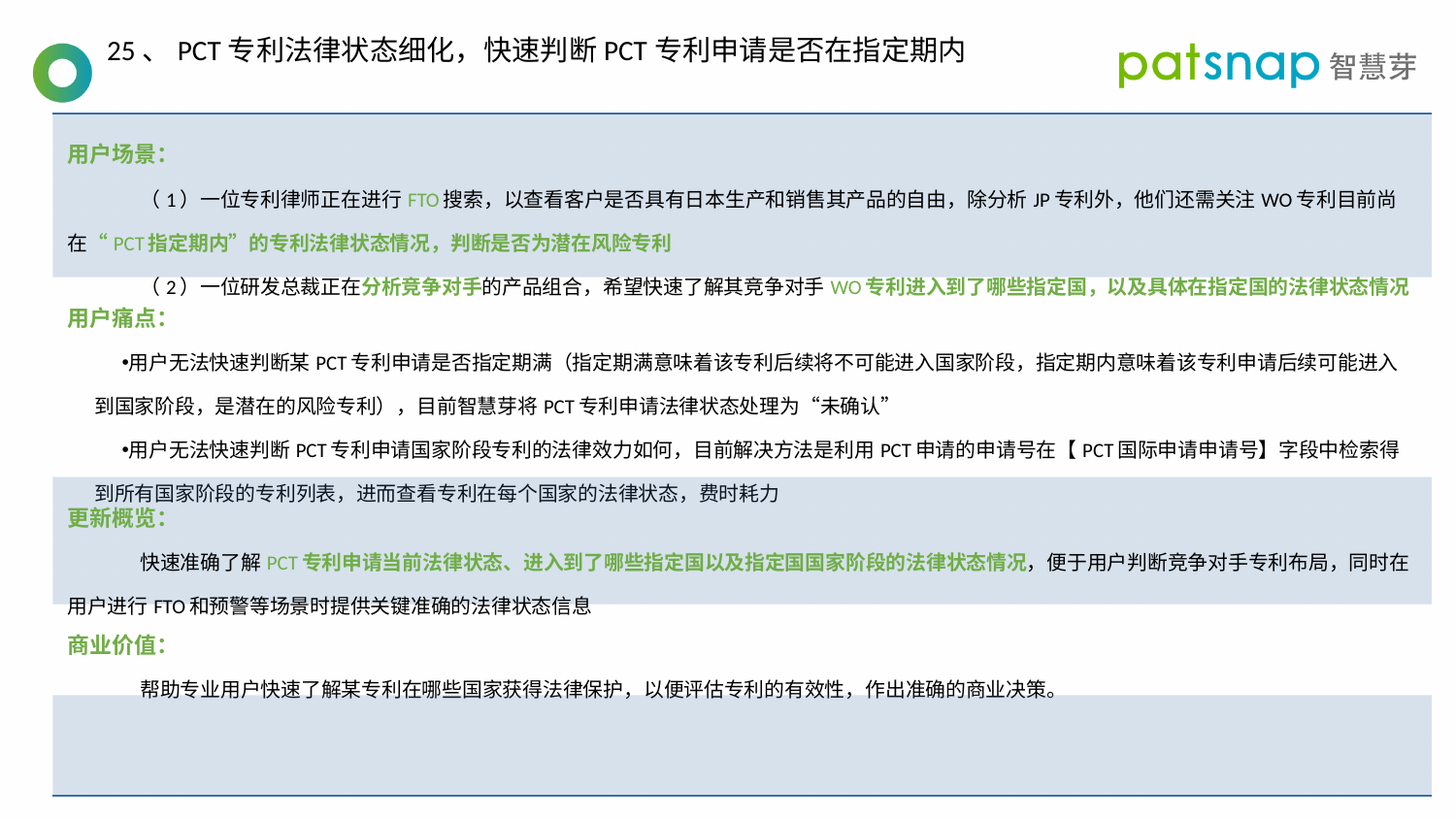

25、PCT专利法律状态细化，快速判断PCT专利申请是否在指定期内
| 用户场景： （1）一位专利律师正在进行FTO搜索，以查看客户是否具有日本生产和销售其产品的自由，除分析JP专利外，他们还需关注WO专利目前尚在“PCT指定期内”的专利法律状态情况，判断是否为潜在风险专利 （2）一位研发总裁正在分析竞争对手的产品组合，希望快速了解其竞争对手WO专利进入到了哪些指定国，以及具体在指定国的法律状态情况 |
| --- |
| 用户痛点： 用户无法快速判断某PCT专利申请是否指定期满（指定期满意味着该专利后续将不可能进入国家阶段，指定期内意味着该专利申请后续可能进入到国家阶段，是潜在的风险专利），目前智慧芽将PCT专利申请法律状态处理为“未确认” 用户无法快速判断PCT专利申请国家阶段专利的法律效力如何，目前解决方法是利用PCT申请的申请号在【PCT国际申请申请号】字段中检索得到所有国家阶段的专利列表，进而查看专利在每个国家的法律状态，费时耗力 |
| 更新概览： 快速准确了解PCT专利申请当前法律状态、进入到了哪些指定国以及指定国国家阶段的法律状态情况，便于用户判断竞争对手专利布局，同时在用户进行FTO和预警等场景时提供关键准确的法律状态信息 |
| 商业价值： 帮助专业用户快速了解某专利在哪些国家获得法律保护，以便评估专利的有效性，作出准确的商业决策。 |
|  |